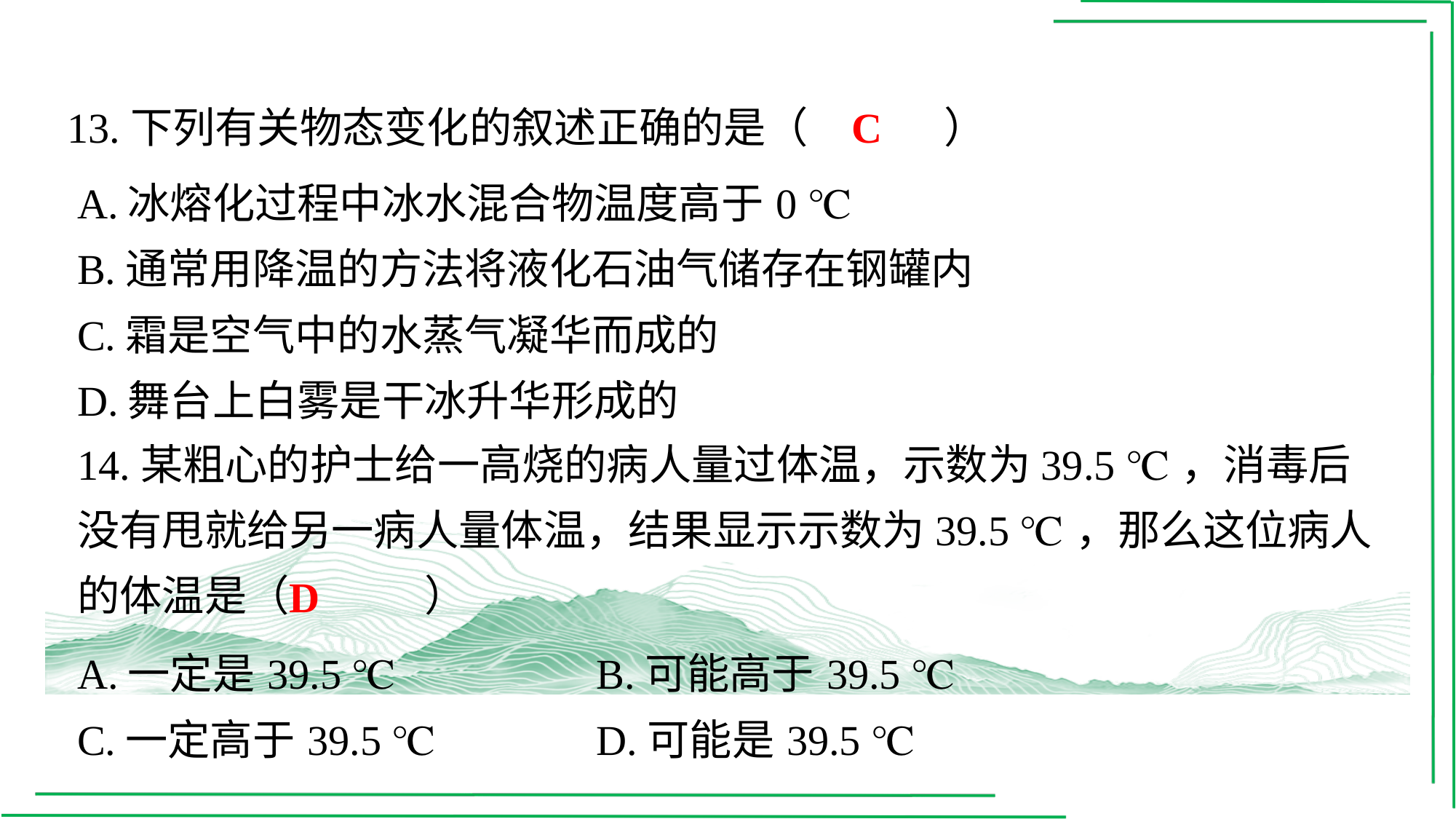

C
13.下列有关物态变化的叙述正确的是（　C　）
| A.冰熔化过程中冰水混合物温度高于0 ℃ |
| --- |
| B.通常用降温的方法将液化石油气储存在钢罐内 |
| C.霜是空气中的水蒸气凝华而成的 |
| D.舞台上白雾是干冰升华形成的 |
14.某粗心的护士给一高烧的病人量过体温，示数为39.5 ℃，消毒后没有甩就给另一病人量体温，结果显示示数为39.5 ℃，那么这位病人的体温是（　D　）
D
| A.一定是39.5 ℃ | B.可能高于39.5 ℃ |
| --- | --- |
| C.一定高于39.5 ℃ | D.可能是39.5 ℃ |